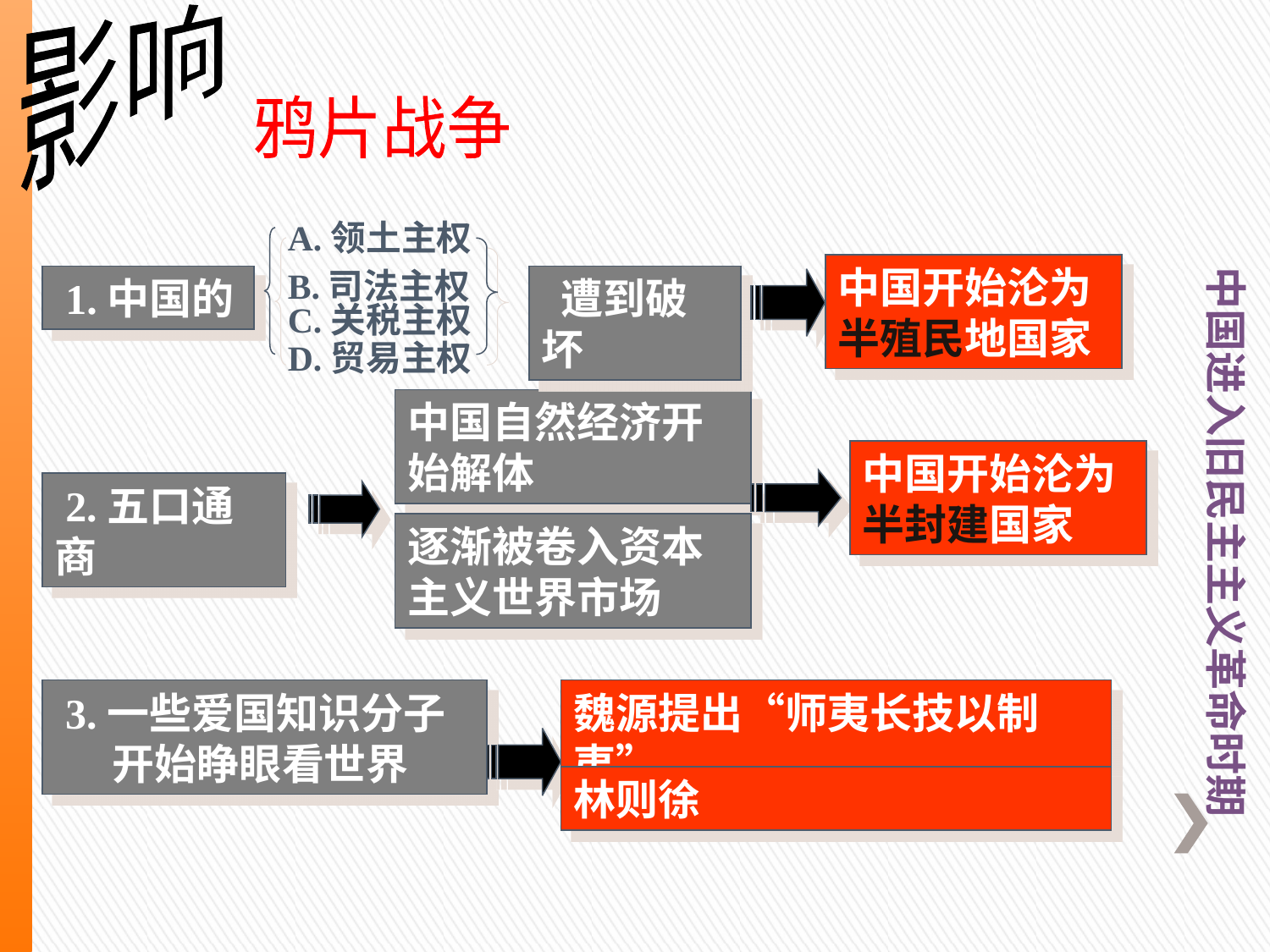

影响
鸦片战争
 A.领土主权

中国开始沦为
半殖民地国家
中国进入旧民主主义革命时期
B.司法主权
 1.中国的
 遭到破坏

 C.关税主权
 D.贸易主权
中国自然经济开始解体
中国开始沦为
半封建国家

 2.五口通商

逐渐被卷入资本主义世界市场
 3.一些爱国知识分子
     开始睁眼看世界
魏源提出“师夷长技以制夷”

林则徐